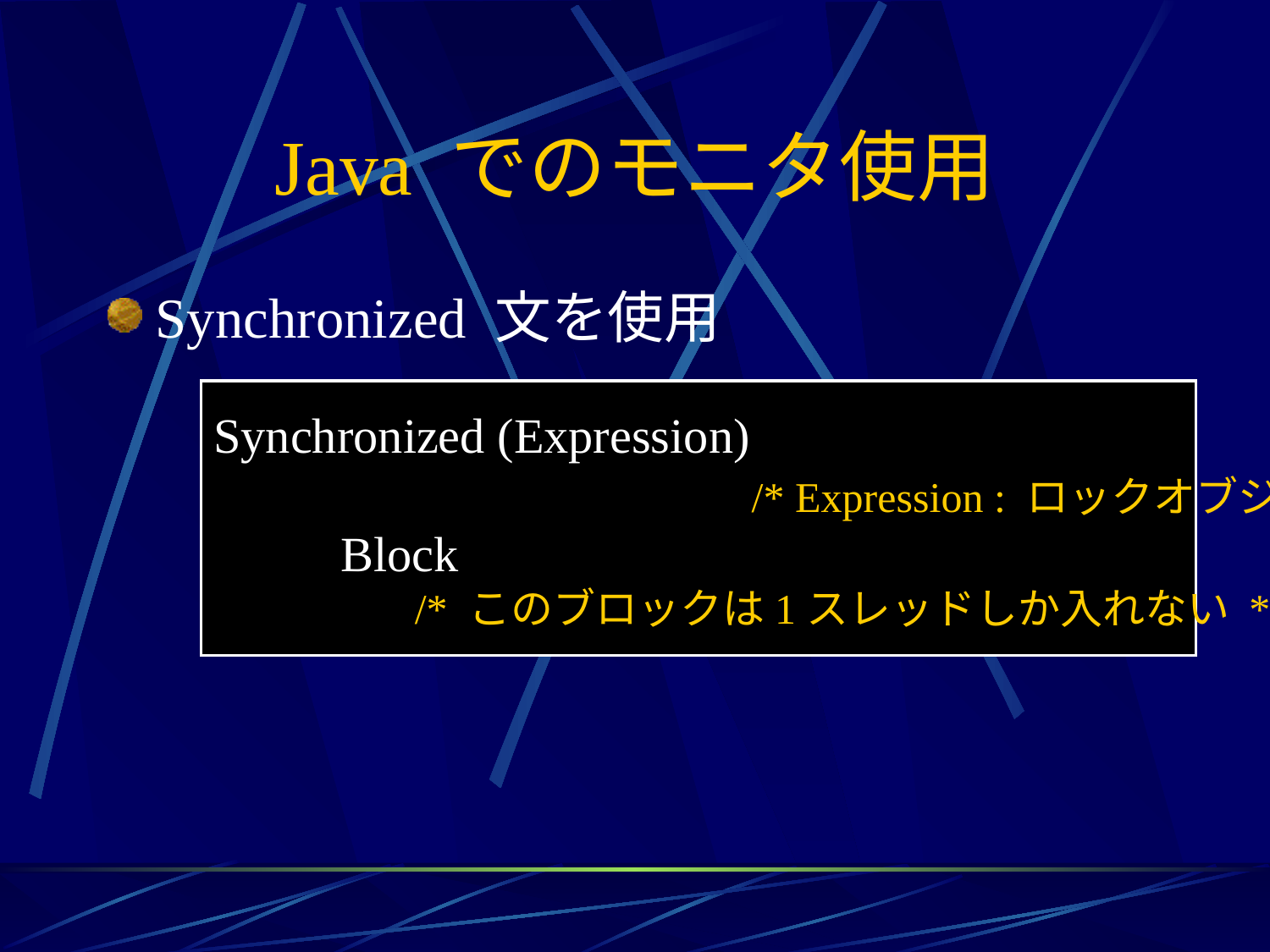

# Java でのモニタ使用
Synchronized 文を使用
Synchronized (Expression)
　　　　　　　　　　   /* Expression : ロックオブジェクト */
	Block
                   /* このブロックは1スレッドしか入れない */